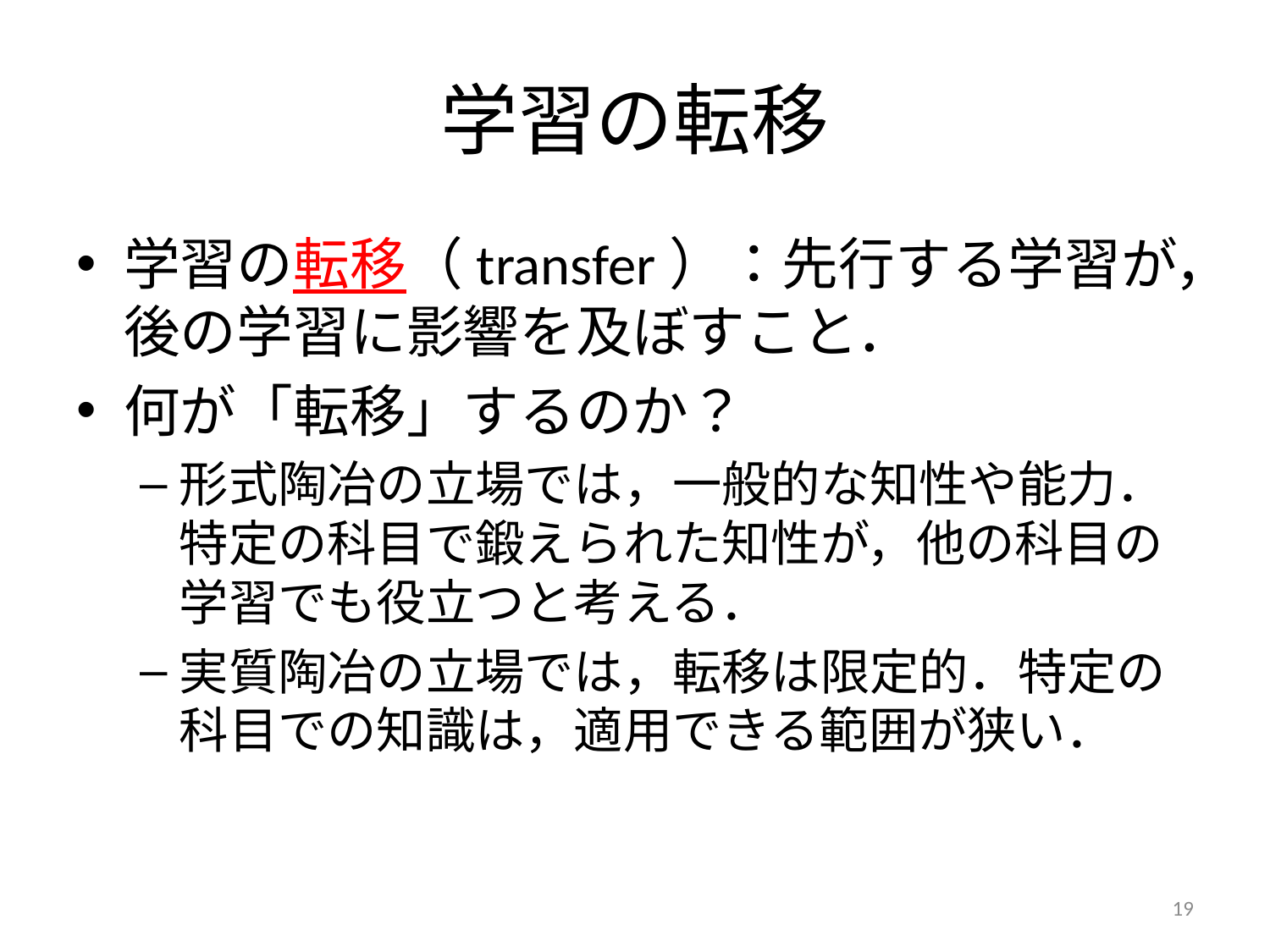

# 学習の転移
学習の転移（transfer）：先行する学習が，後の学習に影響を及ぼすこと．
何が「転移」するのか？
形式陶冶の立場では，一般的な知性や能力．特定の科目で鍛えられた知性が，他の科目の学習でも役立つと考える．
実質陶冶の立場では，転移は限定的．特定の科目での知識は，適用できる範囲が狭い．
19